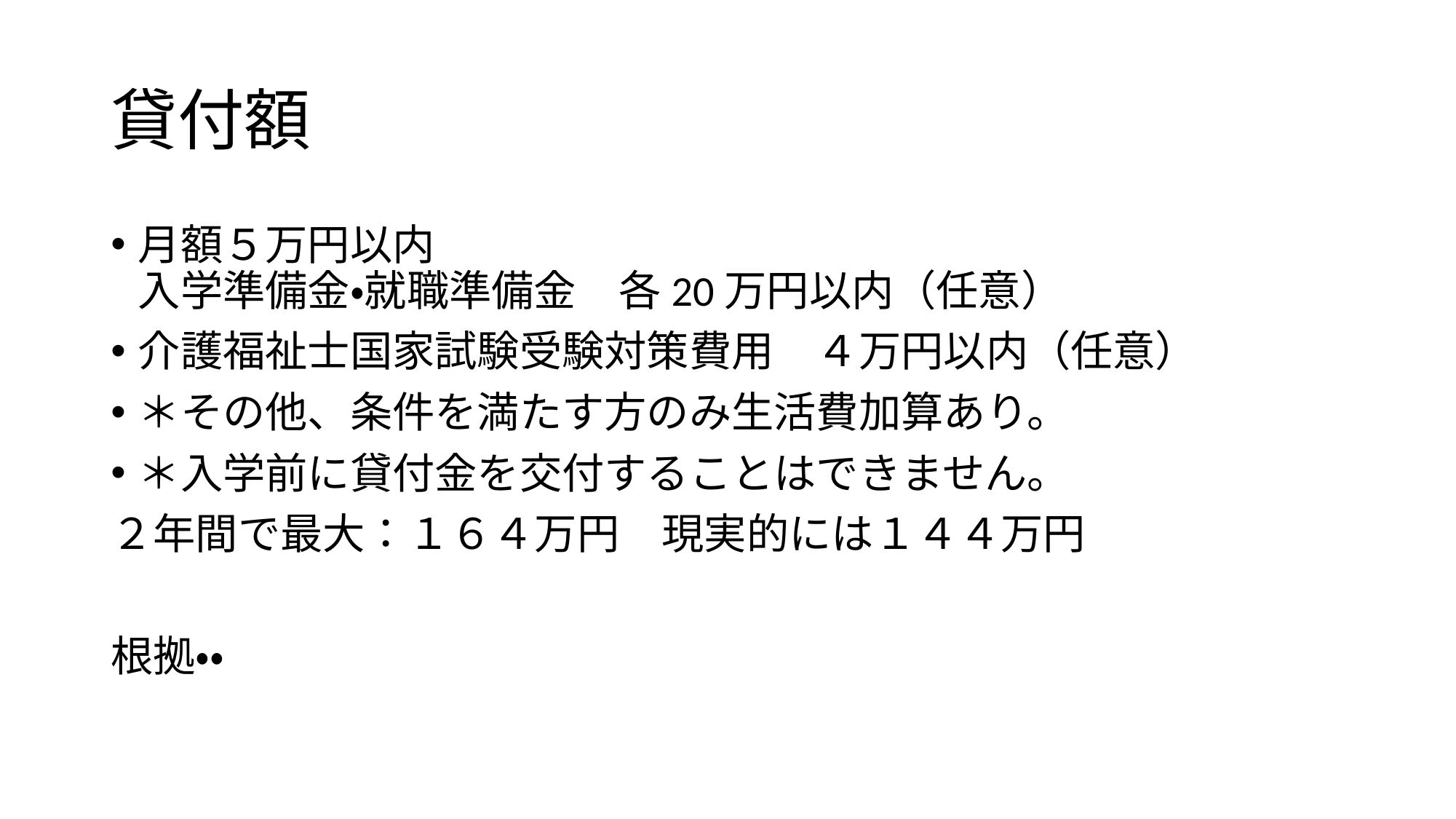

# 貸付額
月額５万円以内
入学準備金・就職準備金　各20万円以内（任意）
介護福祉士国家試験受験対策費用　４万円以内（任意）
＊その他、条件を満たす方のみ生活費加算あり。
＊入学前に貸付金を交付することはできません。
２年間で最大：１６４万円　現実的には１４４万円

根拠・・